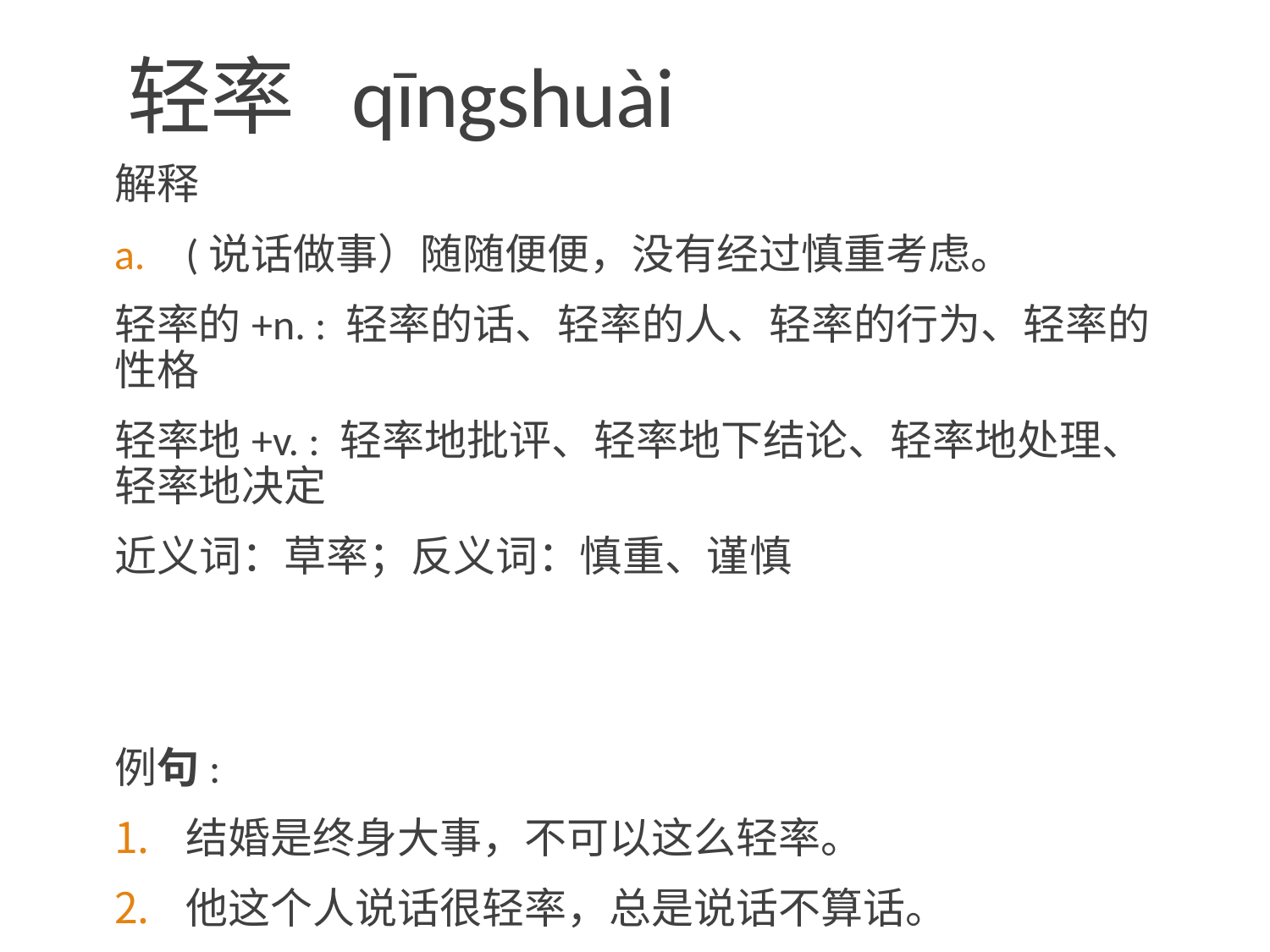

# 轻率  qīngshuài
解释
(说话做事）随随便便，没有经过慎重考虑。
轻率的+n. : 轻率的话、轻率的人、轻率的行为、轻率的性格
轻率地+v. : 轻率地批评、轻率地下结论、轻率地处理、轻率地决定
近义词：草率；反义词：慎重、谨慎

例句:
结婚是终身大事，不可以这么轻率。
他这个人说话很轻率，总是说话不算话。